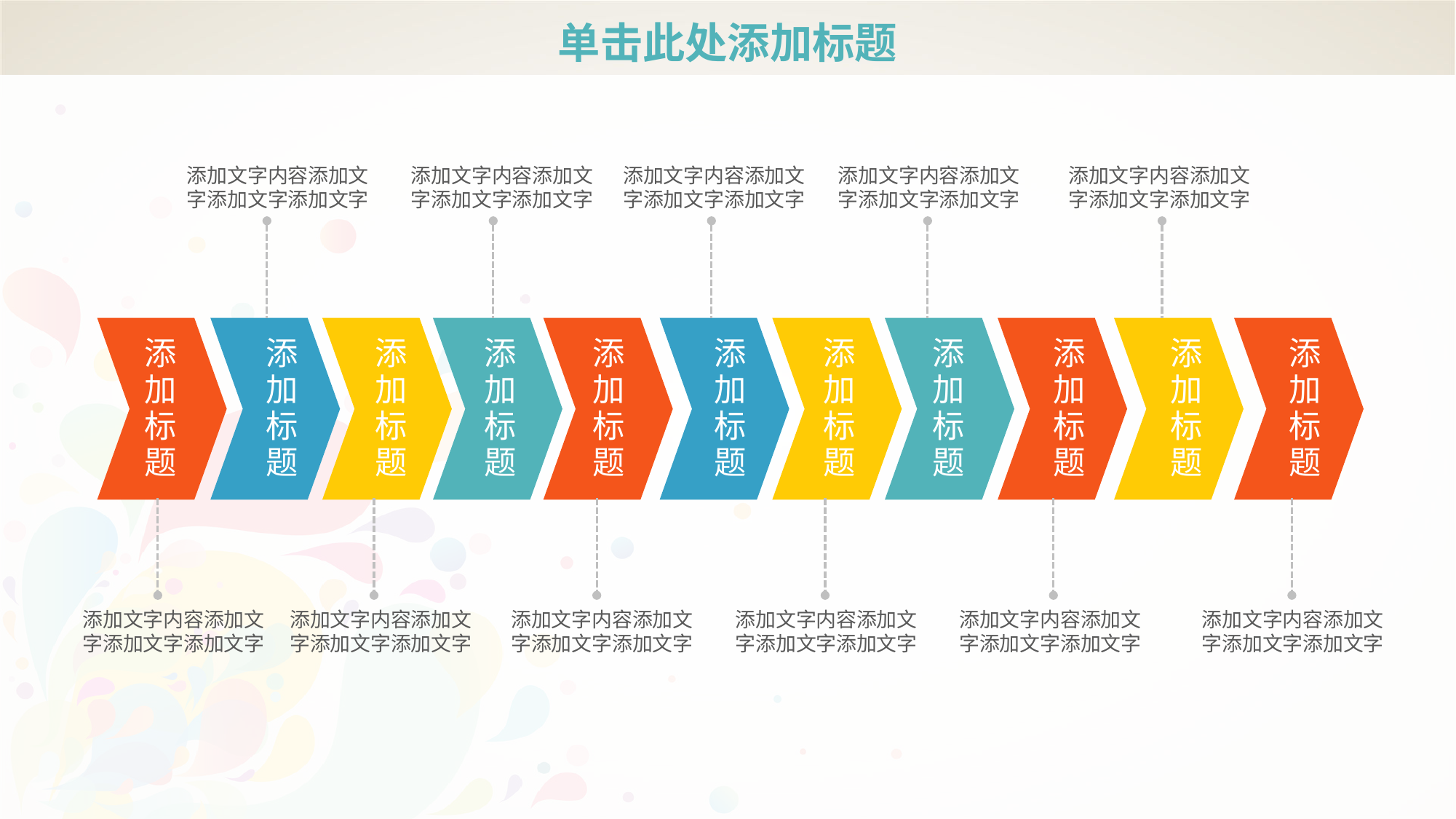

# 单击此处添加标题
添加文字内容添加文字添加文字添加文字
添加文字内容添加文字添加文字添加文字
添加文字内容添加文字添加文字添加文字
添加文字内容添加文字添加文字添加文字
添加文字内容添加文字添加文字添加文字
添加标题
添加标题
添加标题
添加标题
添加标题
添加标题
添加标题
添加标题
添加标题
添加标题
添加标题

添加文字内容添加文字添加文字添加文字
添加文字内容添加文字添加文字添加文字
添加文字内容添加文字添加文字添加文字
添加文字内容添加文字添加文字添加文字
添加文字内容添加文字添加文字添加文字
添加文字内容添加文字添加文字添加文字